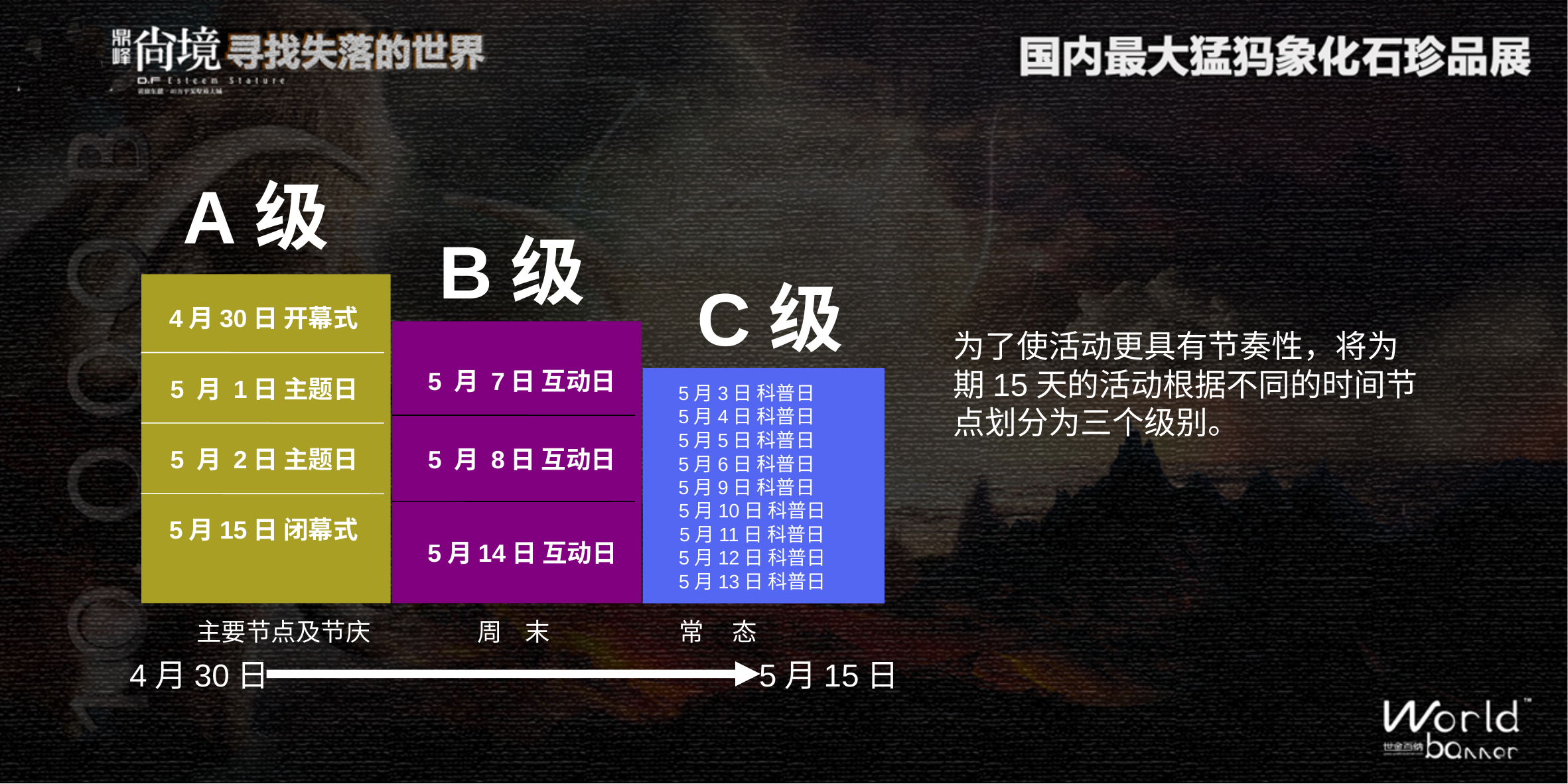

A级
B级
C级

4月30日 开幕式

为了使活动更具有节奏性，将为
期15天的活动根据不同的时间节
点划分为三个级别。

5 月 7日 互动日
5 月 1日 主题日

5月3日 科普日
5月4日 科普日

5月5日 科普日
5 月 2日 主题日
5 月 8日 互动日
5月6日 科普日
5月9日 科普日

5月10日 科普日

5月15日 闭幕式
5月11日 科普日
5月14日 互动日
5月12日 科普日
5月13日 科普日
主要节点及节庆                   周    末                       常     态
4月30日
5月15日